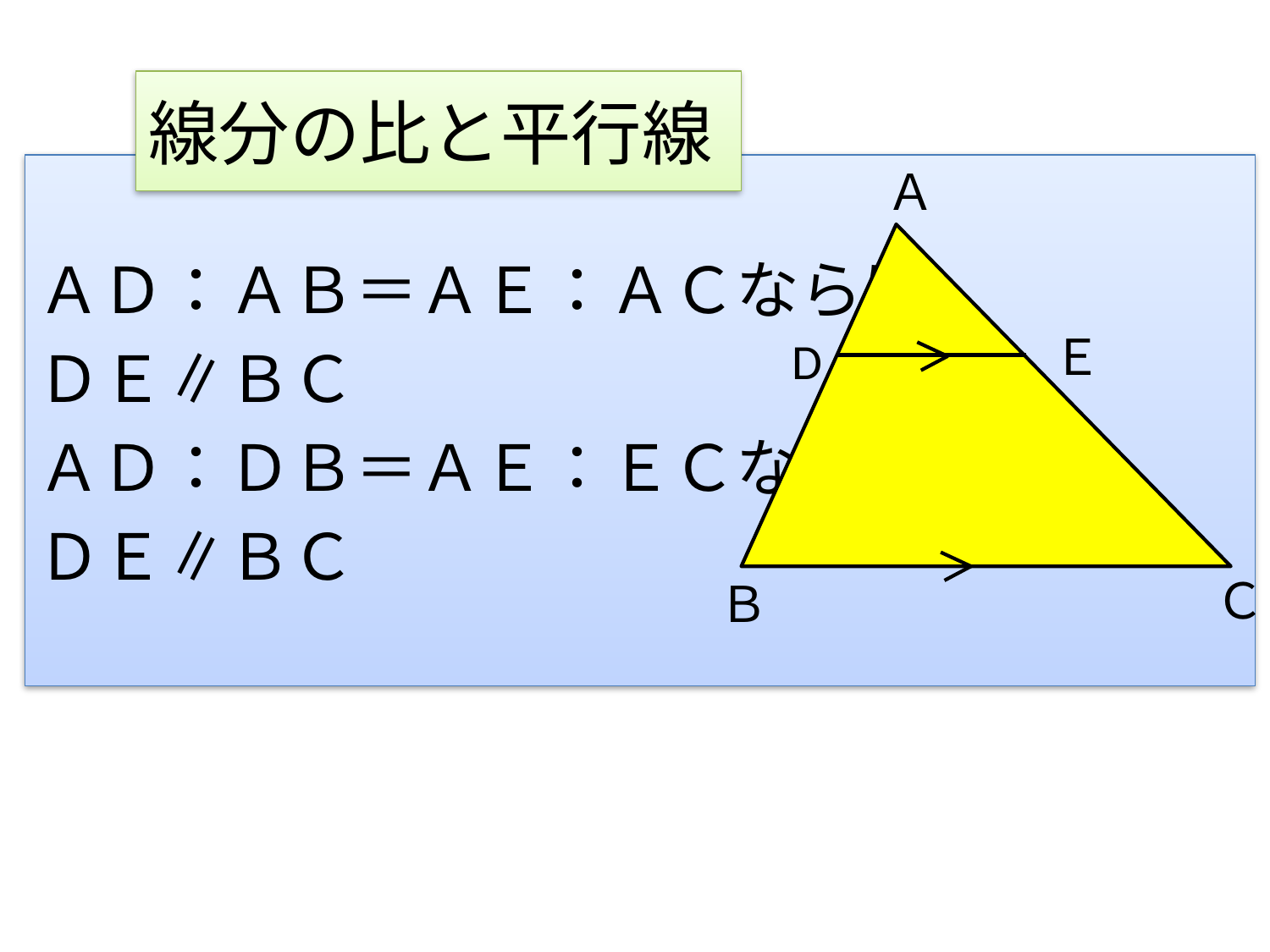

# 線分の比と平行線
Ａ

Ｃ
Ｂ

ＡＤ：ＡＢ＝ＡＥ：ＡＣならば
ＤＥ∥ＢＣ
ＡＤ：ＤＢ＝ＡＥ：ＥＣならば
ＤＥ∥ＢＣ

Ｅ
D